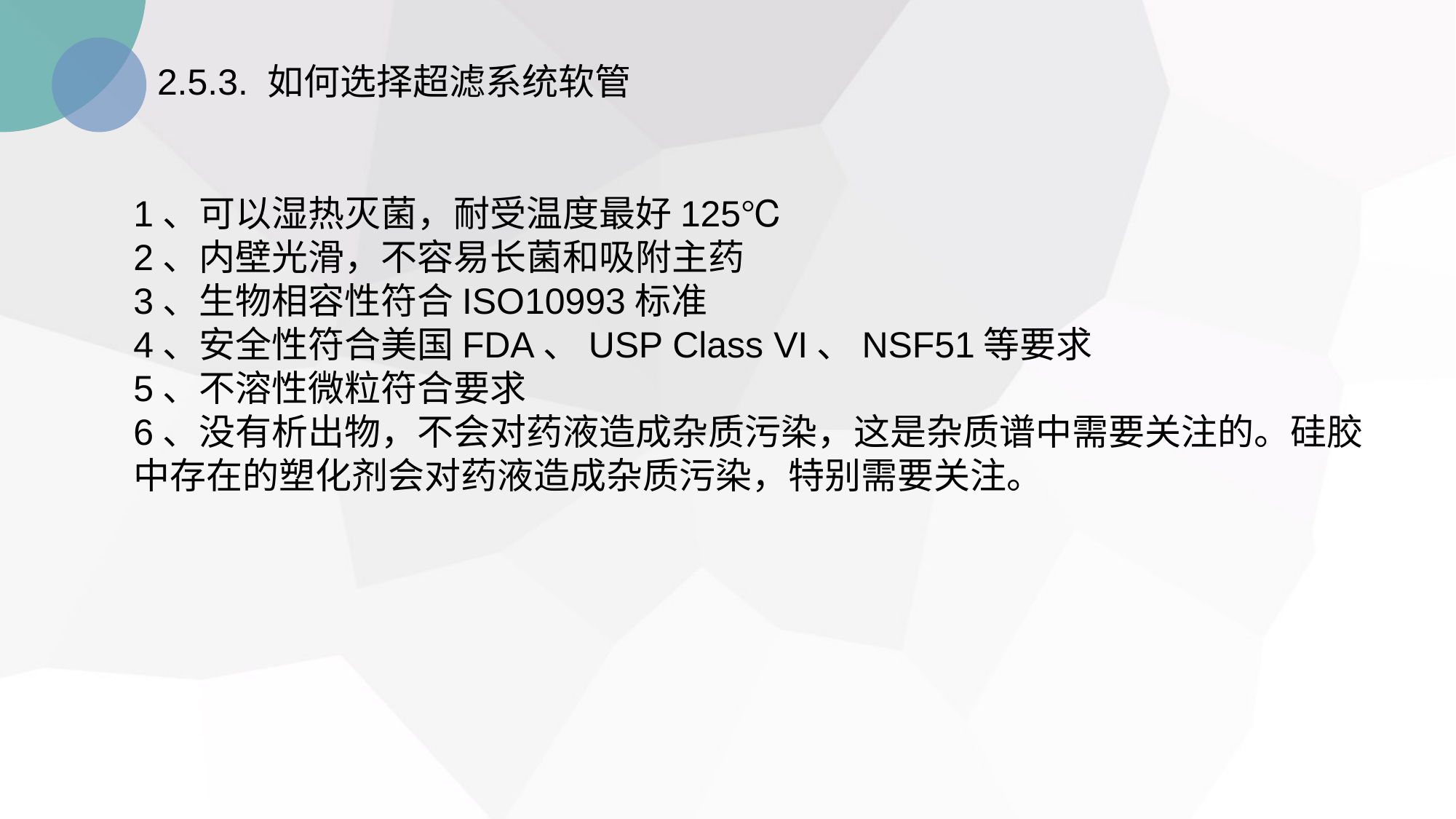

2.5.3. 如何选择超滤系统软管
1、可以湿热灭菌，耐受温度最好125℃
2、内壁光滑，不容易长菌和吸附主药
3、生物相容性符合ISO10993标准
4、安全性符合美国FDA、USP Class VI、NSF51等要求
5、不溶性微粒符合要求
6、没有析出物，不会对药液造成杂质污染，这是杂质谱中需要关注的。硅胶中存在的塑化剂会对药液造成杂质污染，特别需要关注。